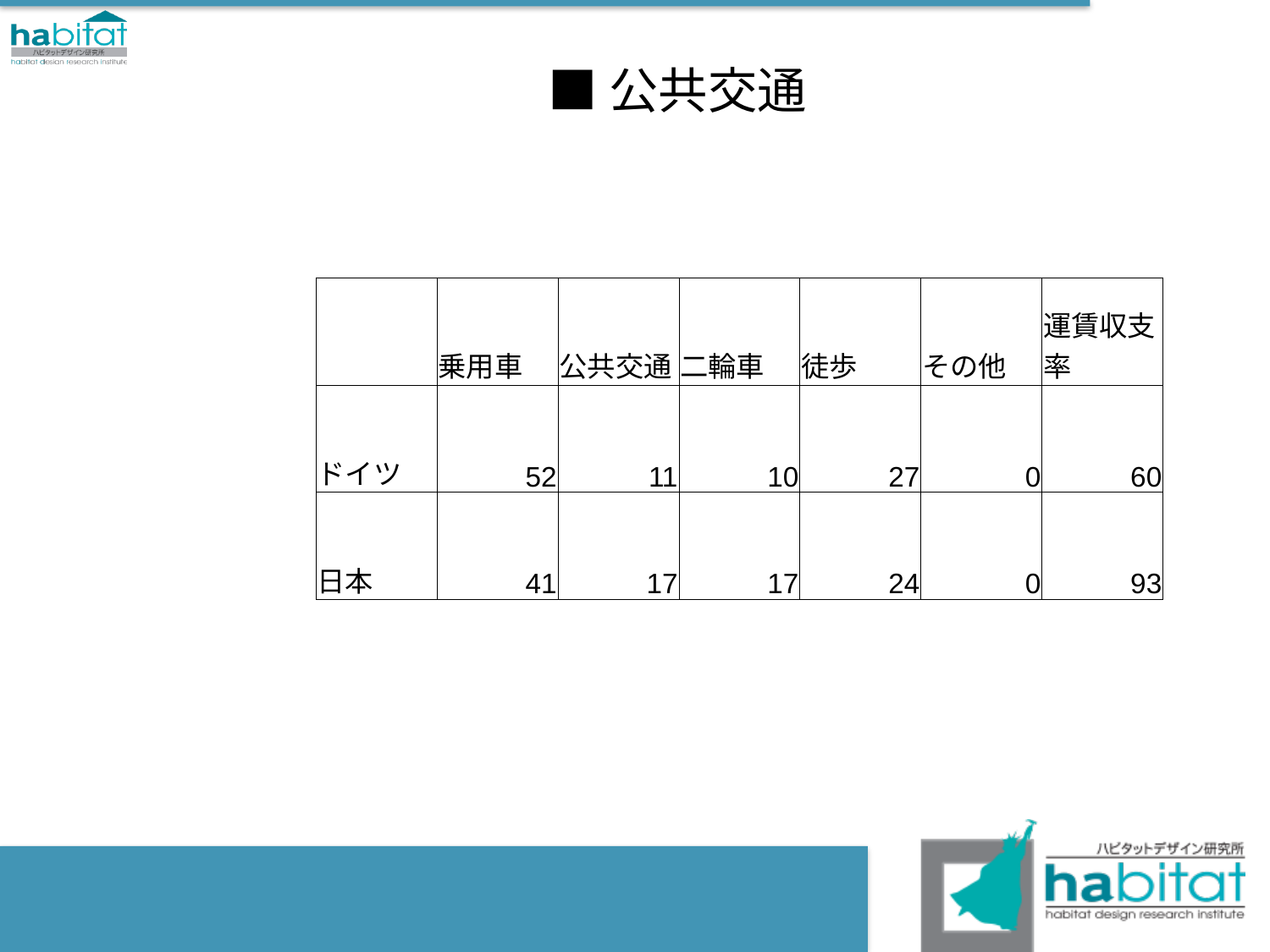

# ■公共交通
|  | 乗用車 | 公共交通 | 二輪車 | 徒歩 | その他 | 運賃収支率 |
| --- | --- | --- | --- | --- | --- | --- |
| ドイツ | 52 | 11 | 10 | 27 | 0 | 60 |
| 日本 | 41 | 17 | 17 | 24 | 0 | 93 |